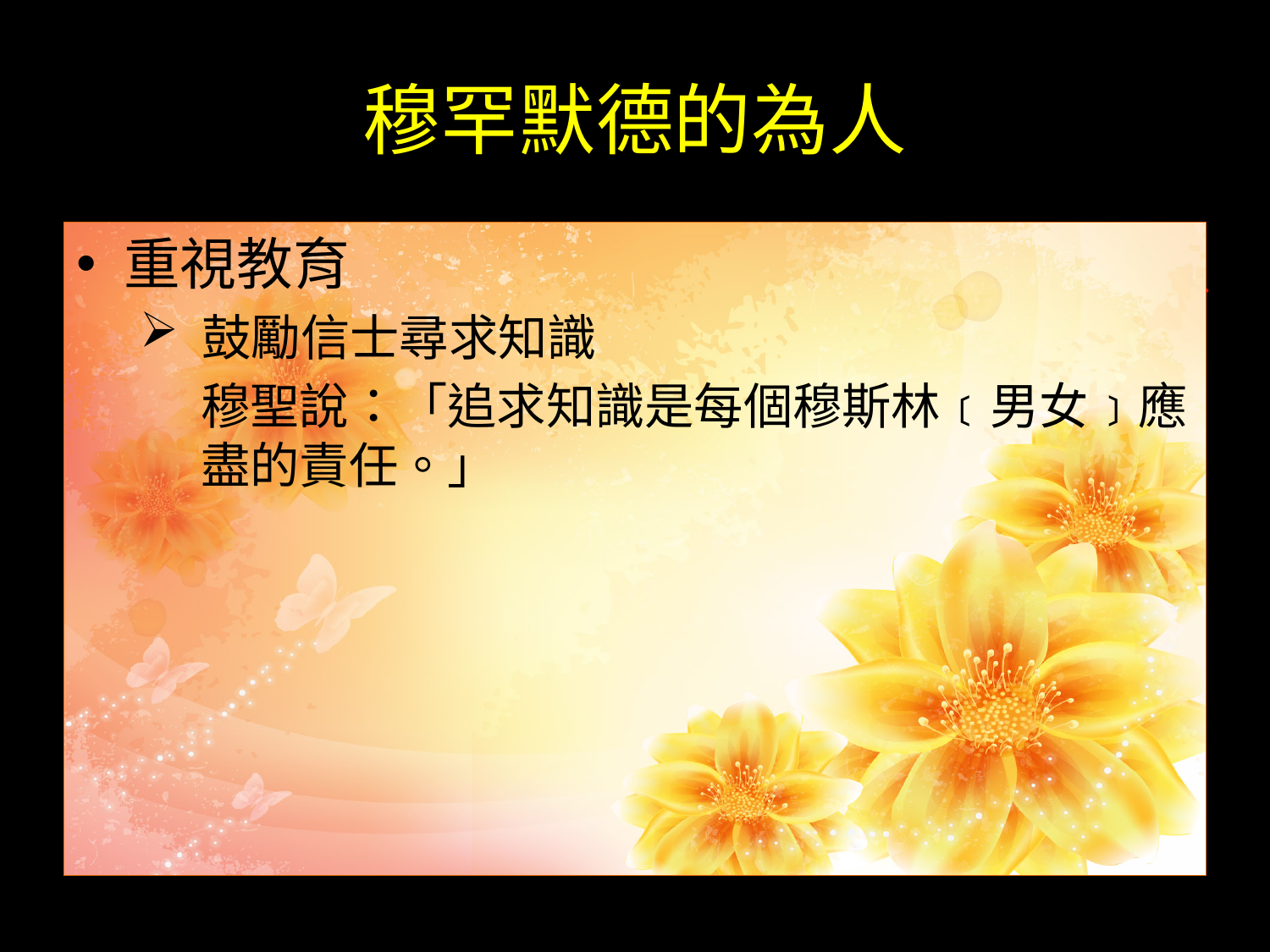

# 穆罕默德的為人
重視教育
 鼓勵信士尋求知識
穆聖說：「追求知識是每個穆斯林﹝男女﹞應盡的責任。」